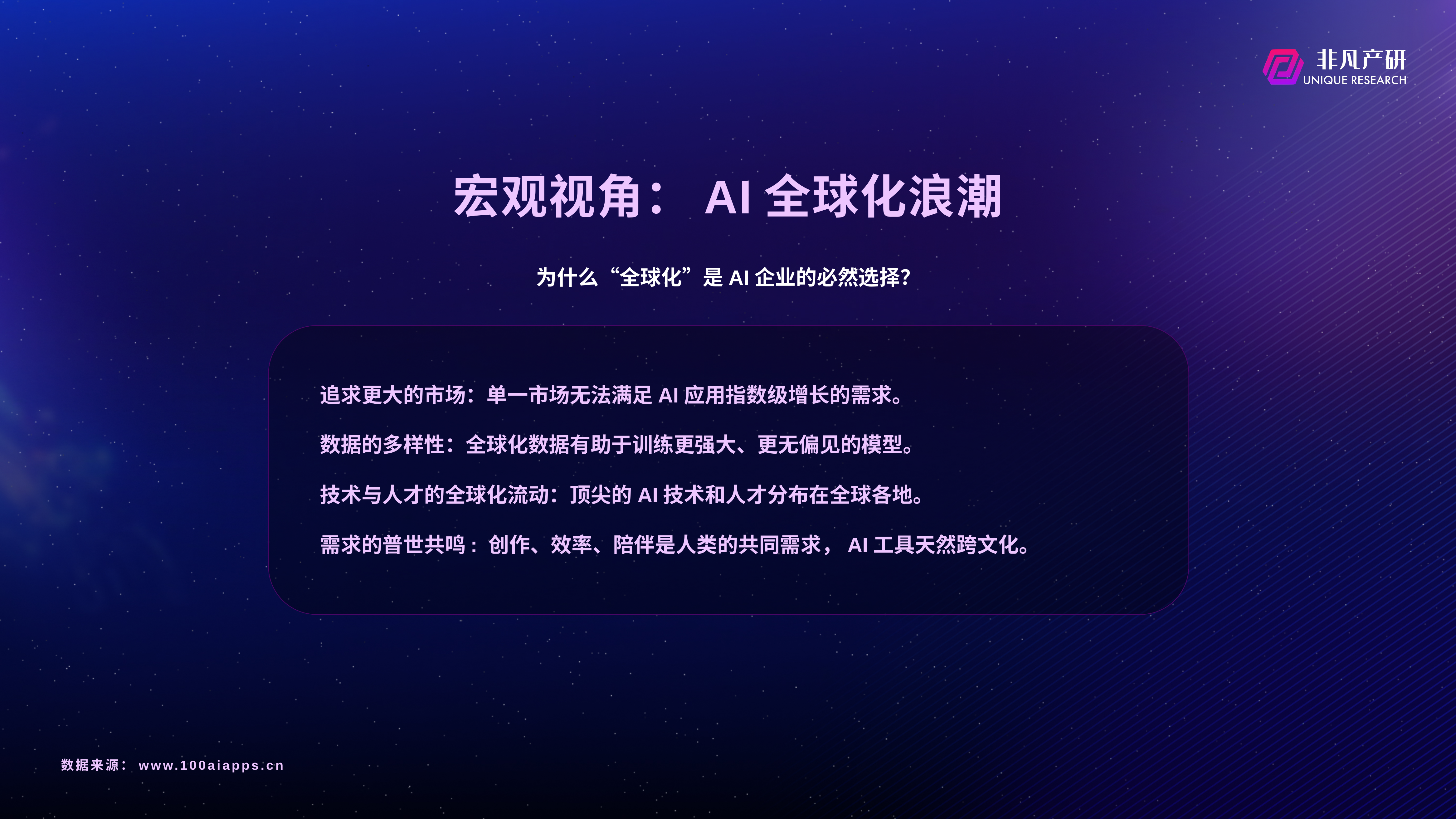

# 宏观视角：AI全球化浪潮
为什么“全球化”是AI企业的必然选择？

追求更大的市场：单一市场无法满足AI应用指数级增长的需求。

数据的多样性：全球化数据有助于训练更强大、更无偏见的模型。

技术与人才的全球化流动：顶尖的AI技术和人才分布在全球各地。

需求的普世共鸣: 创作、效率、陪伴是人类的共同需求，AI工具天然跨文化。